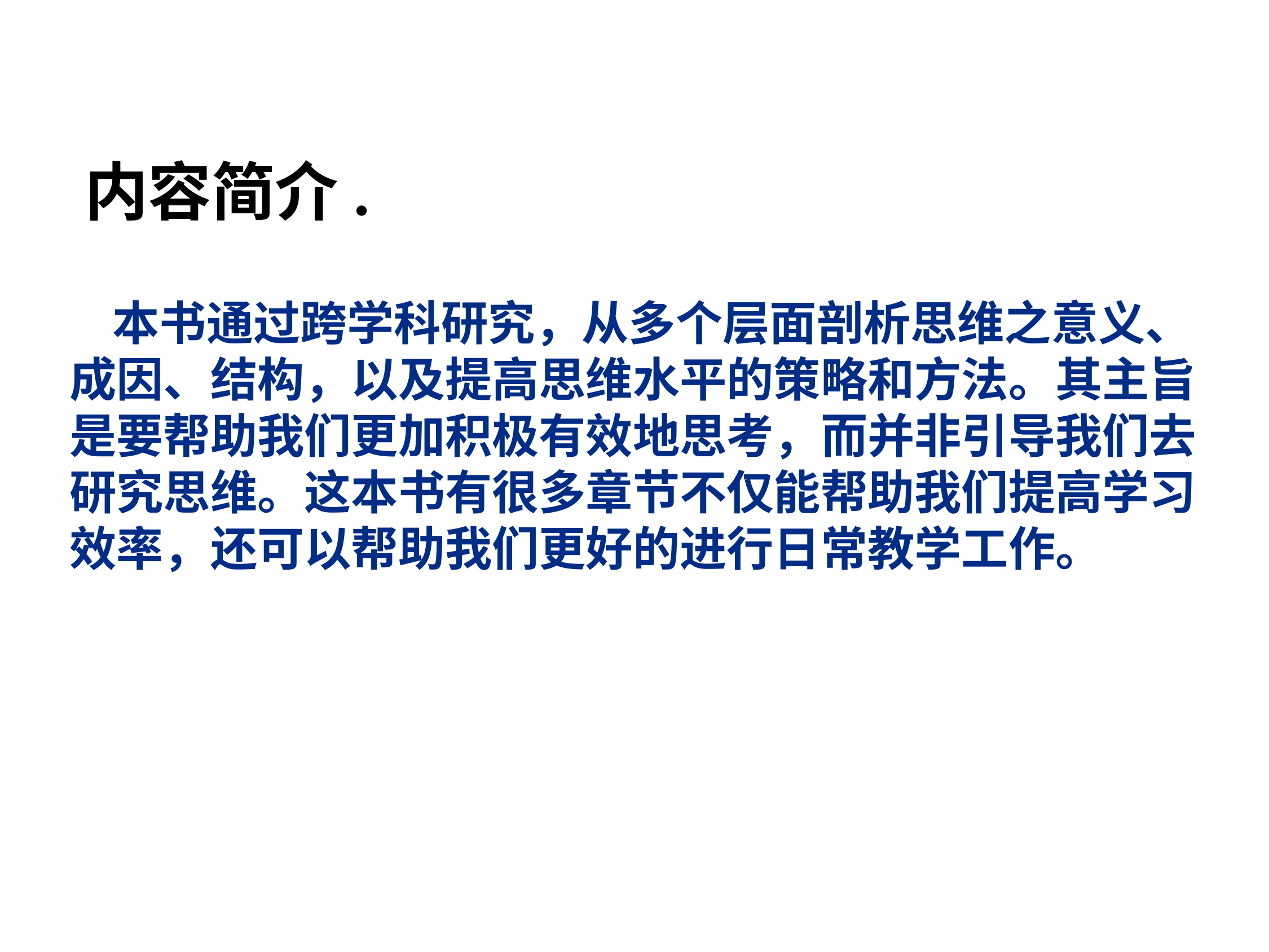

# 内容简介.

     本书通过跨学科研究，从多个层面剖析思维之意义、成因、结构，以及提高思维水平的策略和方法。其主旨是要帮助我们更加积极有效地思考，而并非引导我们去研究思维。这本书有很多章节不仅能帮助我们提高学习效率，还可以帮助我们更好的进行日常教学工作。